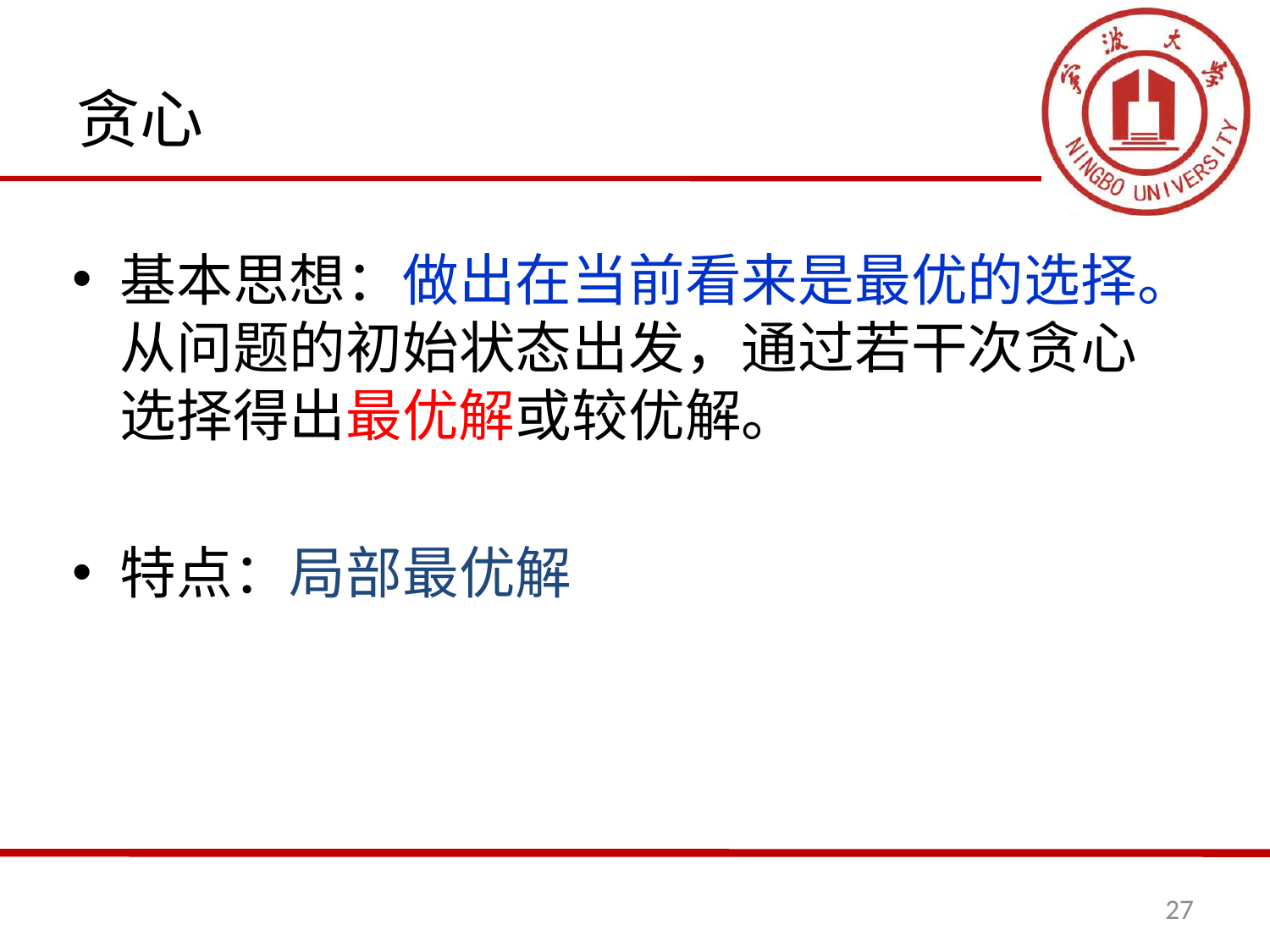

# 贪心
基本思想：做出在当前看来是最优的选择。从问题的初始状态出发，通过若干次贪心选择得出最优解或较优解。

特点：局部最优解

27